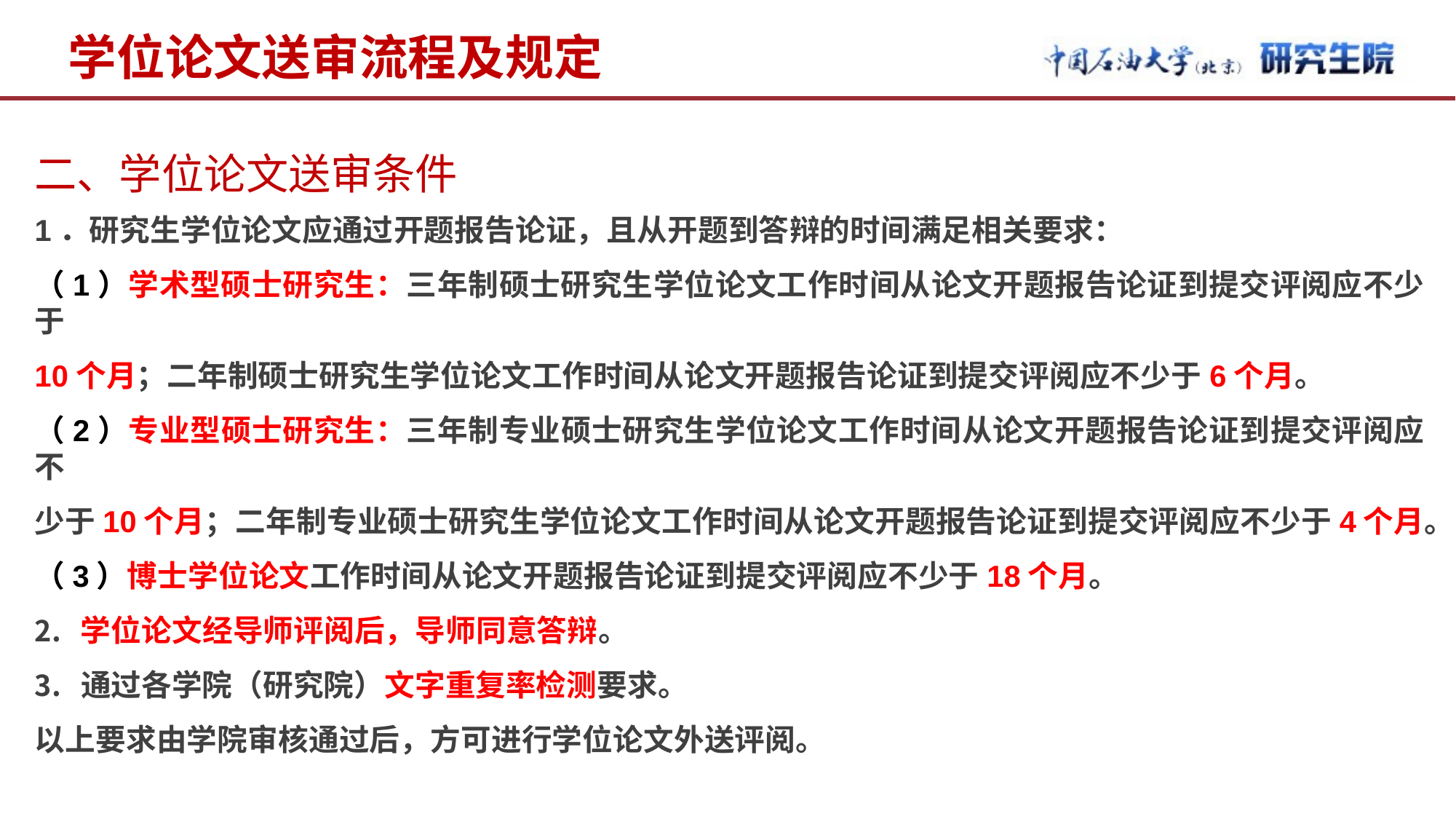

# 学位论文送审流程及规定
二、学位论文送审条件
1．研究生学位论文应通过开题报告论证，且从开题到答辩的时间满足相关要求：
（1）学术型硕士研究生：三年制硕士研究生学位论文工作时间从论文开题报告论证到提交评阅应不少于
10个月；二年制硕士研究生学位论文工作时间从论文开题报告论证到提交评阅应不少于6个月。
（2）专业型硕士研究生：三年制专业硕士研究生学位论文工作时间从论文开题报告论证到提交评阅应不
少于10个月；二年制专业硕士研究生学位论文工作时间从论文开题报告论证到提交评阅应不少于4个月。
（3）博士学位论文工作时间从论文开题报告论证到提交评阅应不少于18个月。
学位论文经导师评阅后，导师同意答辩。
通过各学院（研究院）文字重复率检测要求。
以上要求由学院审核通过后，方可进行学位论文外送评阅。